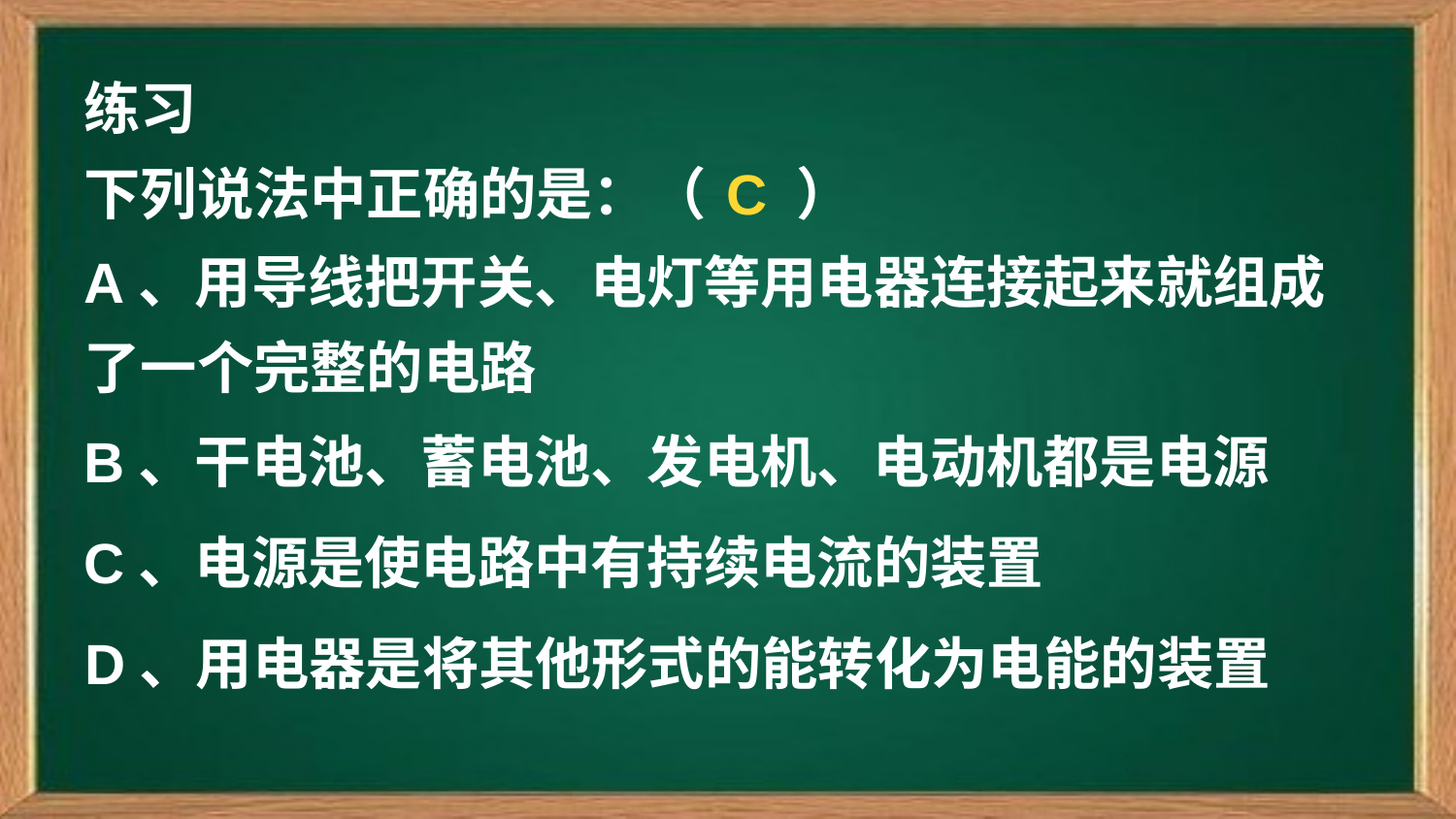

练习
下列说法中正确的是：（       ）
C
A、用导线把开关、电灯等用电器连接起来就组成了一个完整的电路
B、干电池、蓄电池、发电机、电动机都是电源
C、电源是使电路中有持续电流的装置
D、用电器是将其他形式的能转化为电能的装置